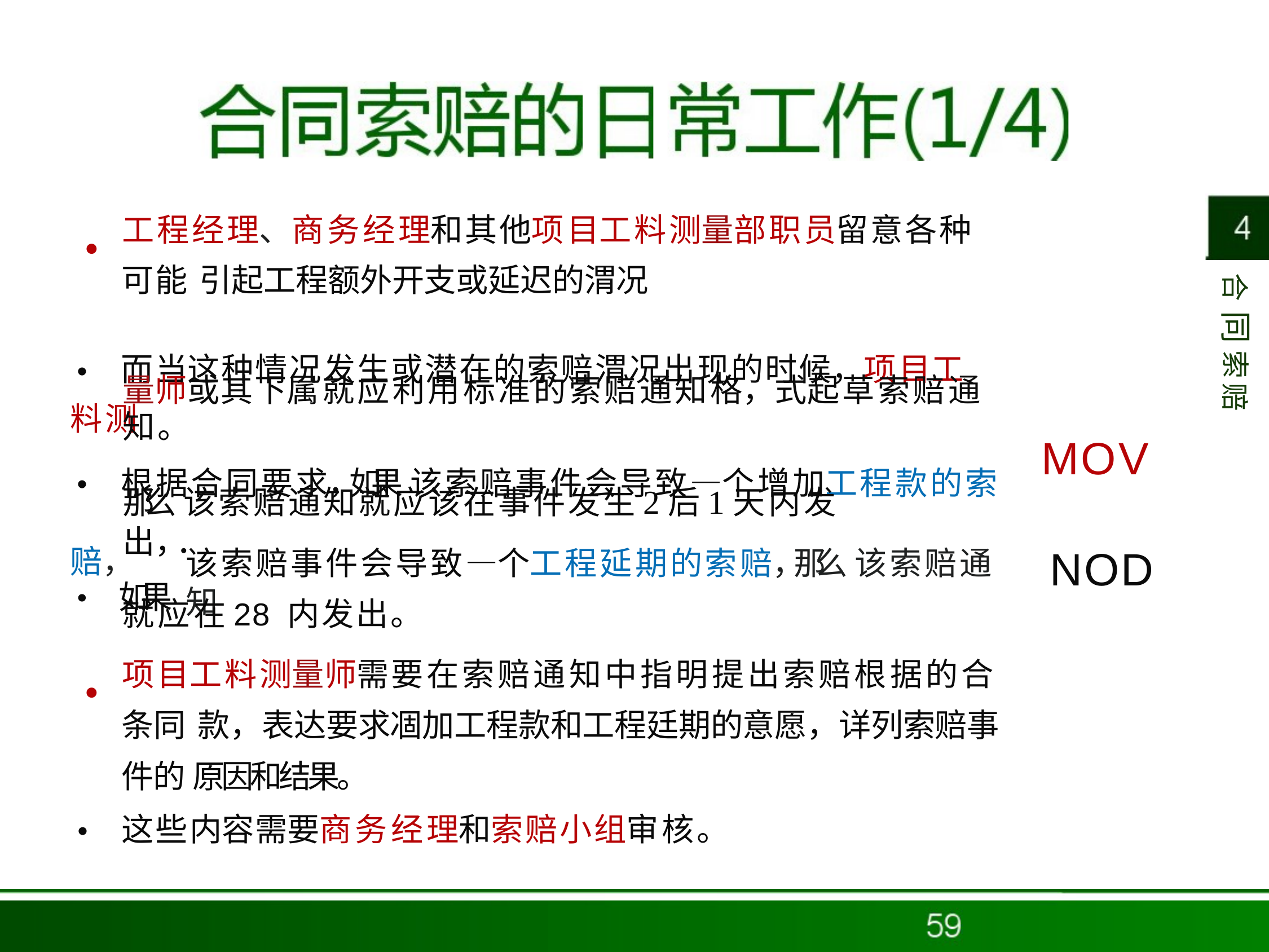

工程经理、商务经理和其他项目工料测量部职员留意各种可能 引起工程额外开支或延迟的渭况
．
合同 索赔
# ．而当这种情况发生或潜在的索赔渭况出现的时候，项目工料测
量师或其下属就应利用标准的索赔通知格，式起草索赔通知。
．根据合同要求，如果 该索赔事件会导致—个增加工程款的索赔，
MOV
那么 该索赔通知就应该在事件发生2后1天内发出，．
．如果
NOD
该索赔事件会导致—个工程延期的索赔，那么 该索赔通知
就应在28 内发出。
项目工料测量师需要在索赔通知中指明提出索赔根据的合条同 款，表达要求凅加工程款和工程廷期的意愿，详列索赔事件的 原因和结果。
．这些内容需要商务经理和索赔小组审核。
．